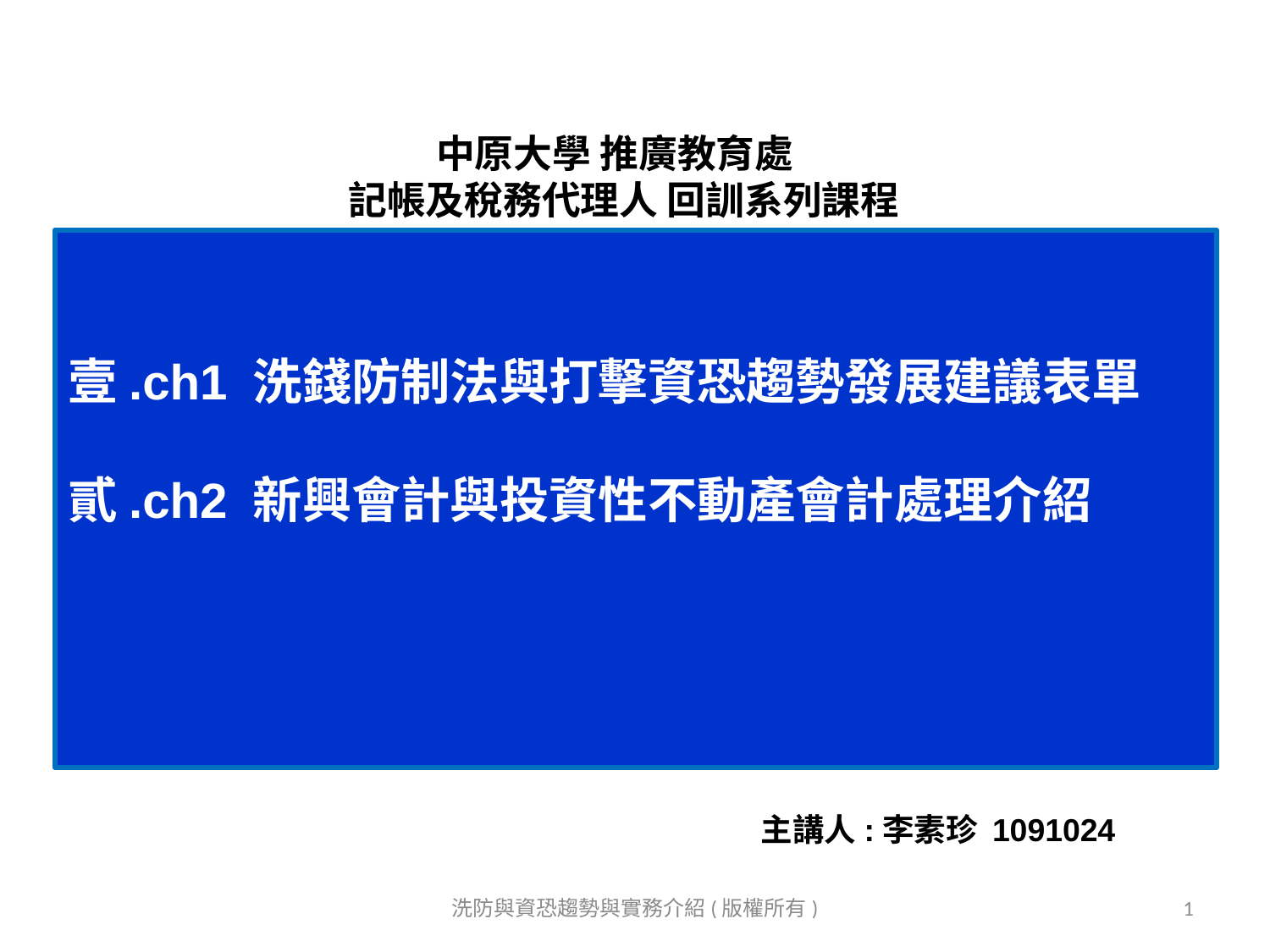

中原大學 推廣教育處
 記帳及稅務代理人 回訓系列課程
# 壹.ch1 洗錢防制法與打擊資恐趨勢發展建議表單 貳.ch2 新興會計與投資性不動產會計處理介紹
主講人:李素珍 1091024
洗防與資恐趨勢與實務介紹(版權所有)
1